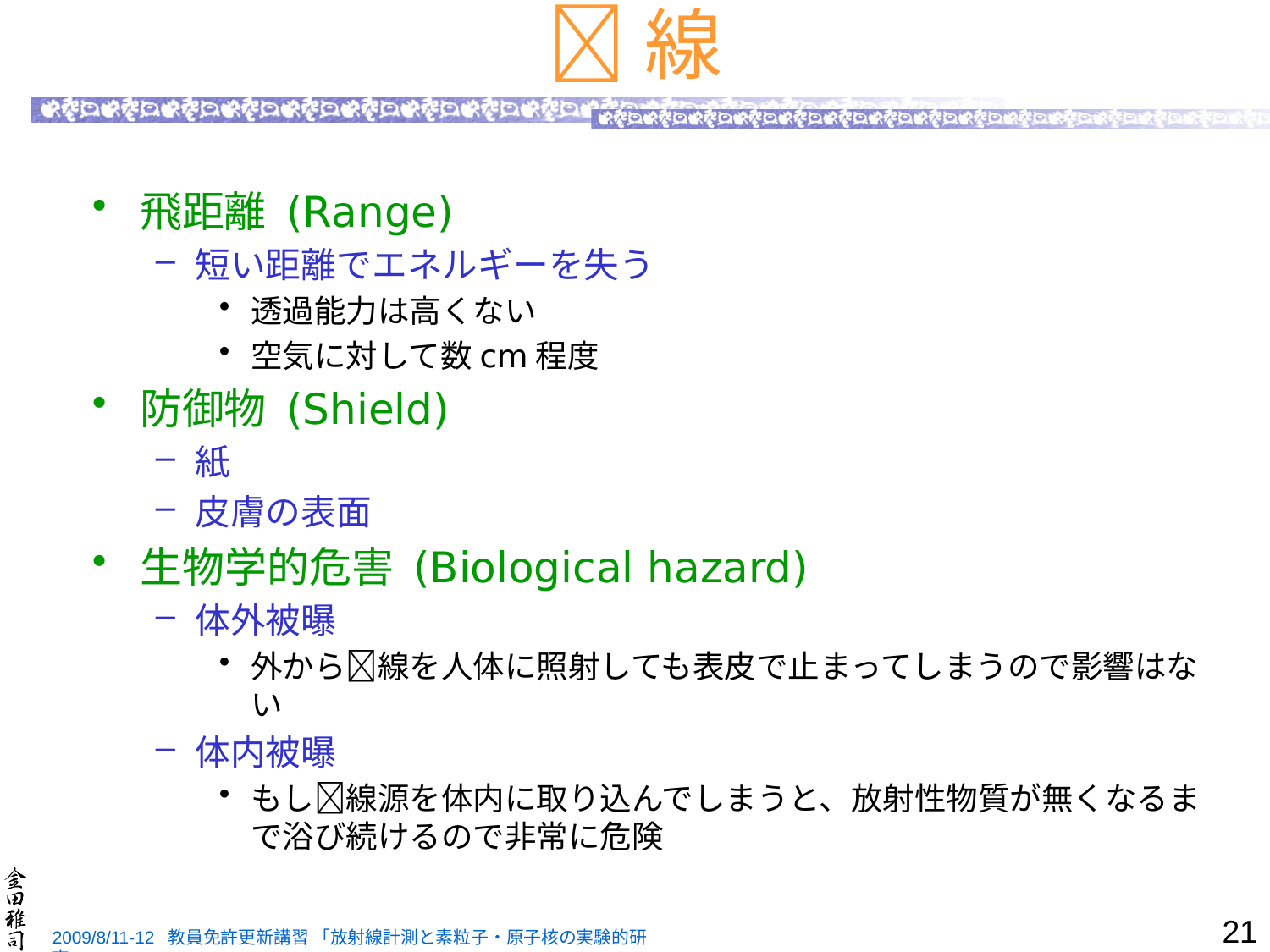

# α線
飛距離 (Range)
短い距離でエネルギーを失う
透過能力は高くない
空気に対して数cm程度
防御物 (Shield)
紙
皮膚の表面
生物学的危害 (Biological hazard)
体外被曝
外からα線を人体に照射しても表皮で止まってしまうので影響はない
体内被曝
もしα線源を体内に取り込んでしまうと、放射性物質が無くなるまで浴び続けるので非常に危険

21
2009/8/11-12  教員免許更新講習 「放射線計測と素粒子・原子核の実験的研究」